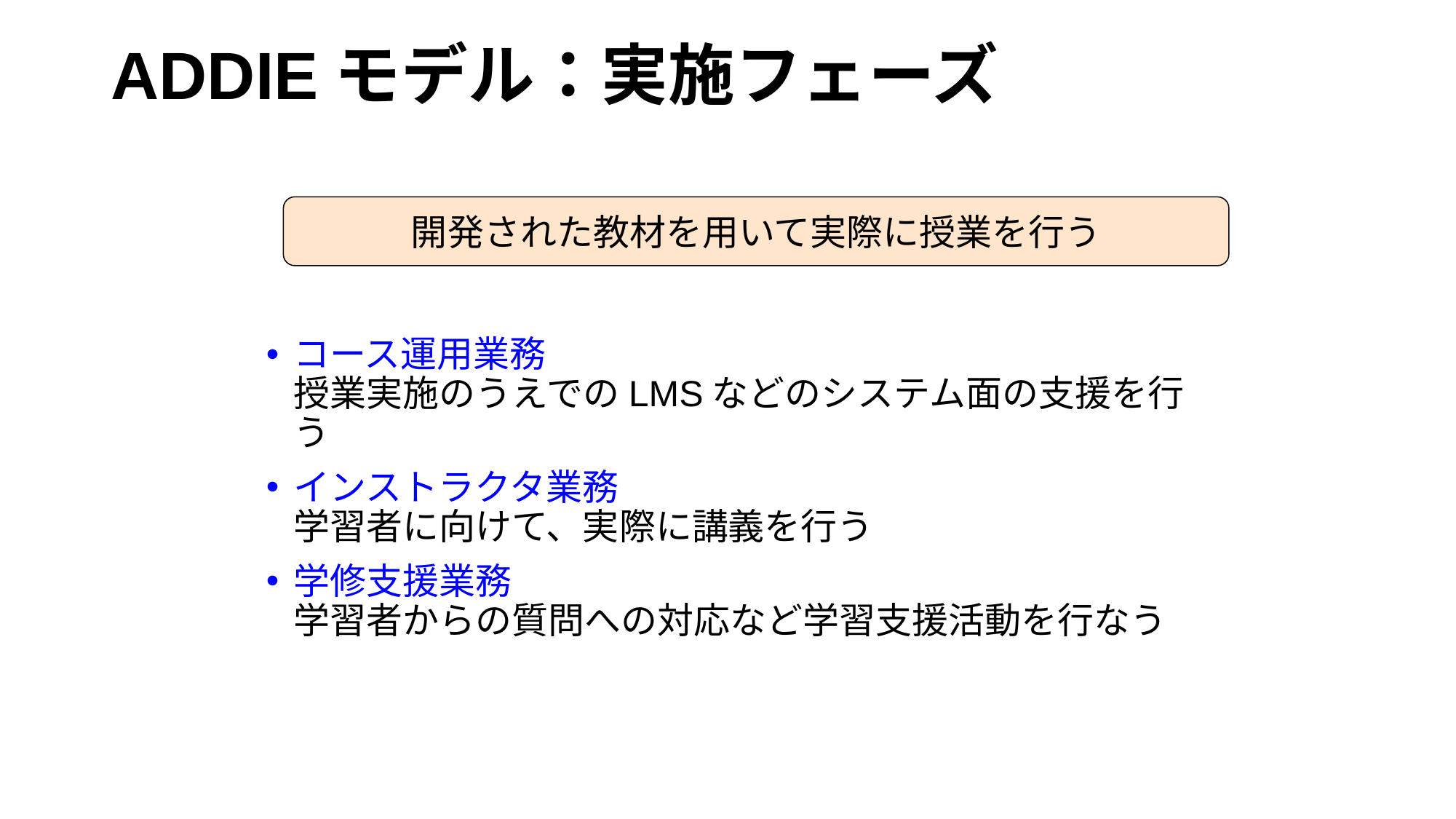

# ADDIEモデル：実施フェーズ
開発された教材を用いて実際に授業を行う
コース運用業務
授業実施のうえでのLMSなどのシステム面の支援を行う
インストラクタ業務
学習者に向けて、実際に講義を行う
学修支援業務
学習者からの質問への対応など学習支援活動を行なう